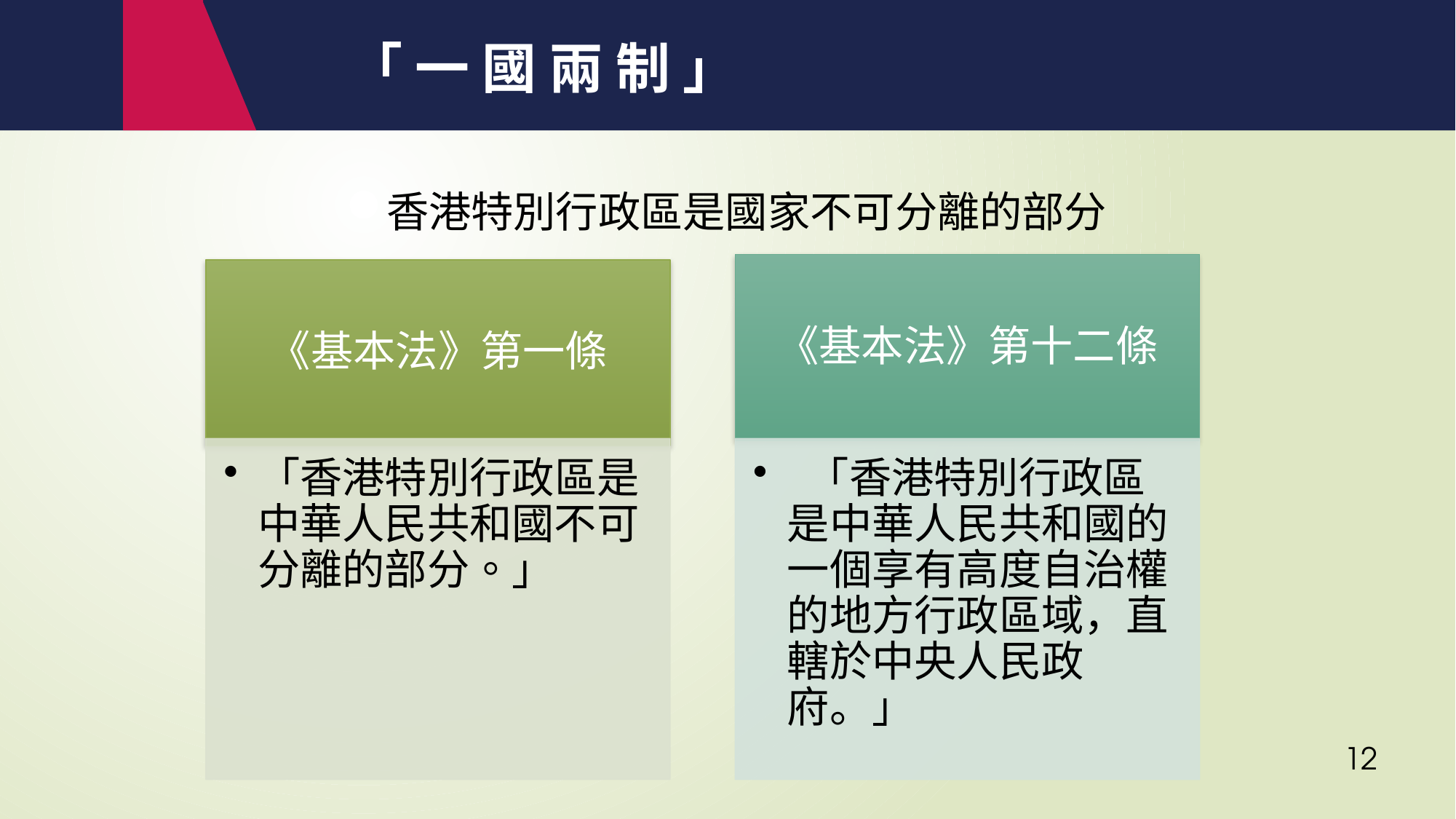

「 一 國 兩 制 」
 香港特別行政區是國家不可分離的部分
《基本法》第一條
「香港特別行政區是中華人民共和國不可分離的部分。」
《基本法》第十二條
 「香港特別行政區是中華人民共和國的一個享有高度自治權的地方行政區域，直轄於中央人民政府。」
12